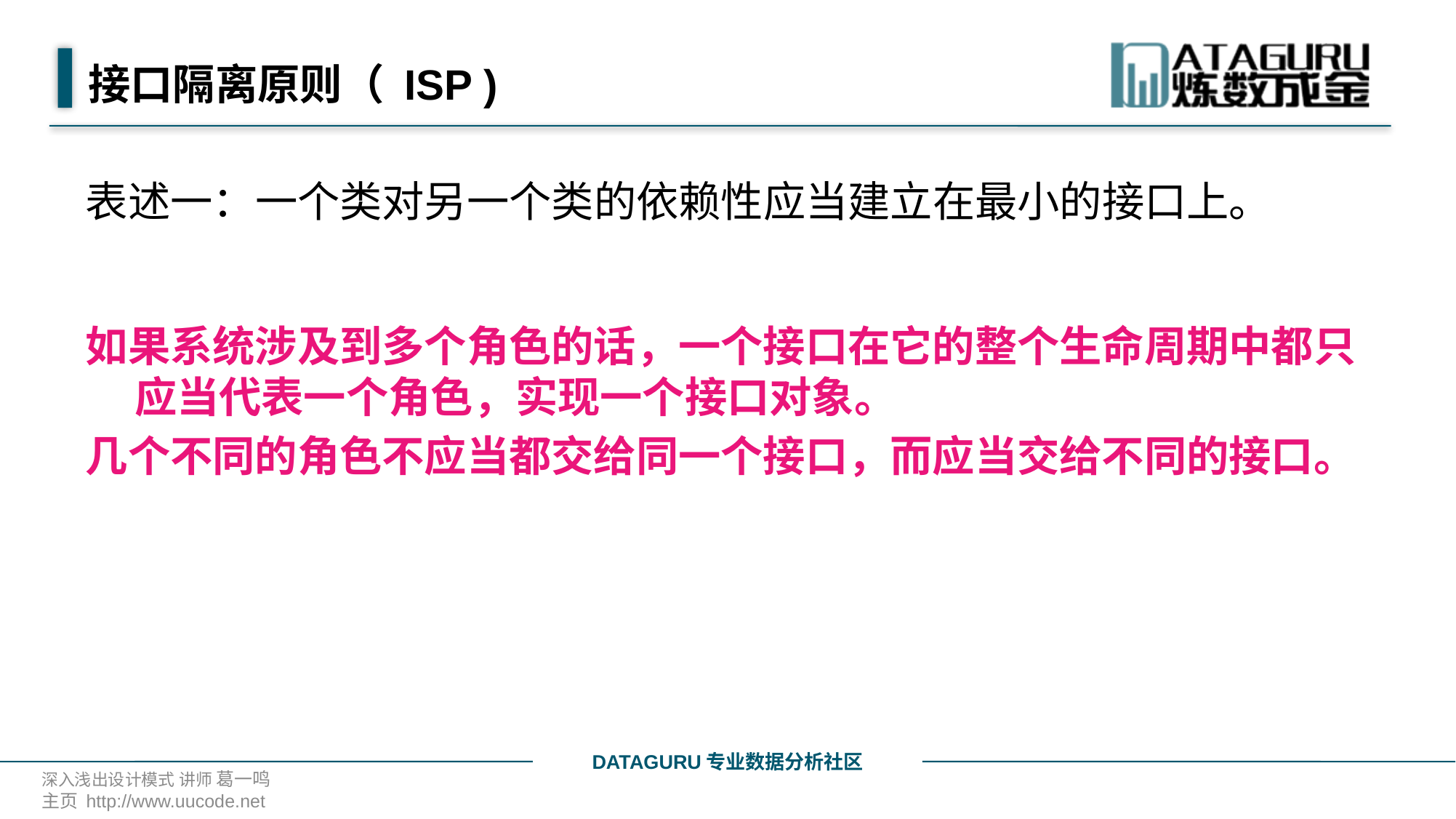

# 接口隔离原则（ ISP )
表述一：一个类对另一个类的依赖性应当建立在最小的接口上。

如果系统涉及到多个角色的话，一个接口在它的整个生命周期中都只应当代表一个角色，实现一个接口对象。
几个不同的角色不应当都交给同一个接口，而应当交给不同的接口。